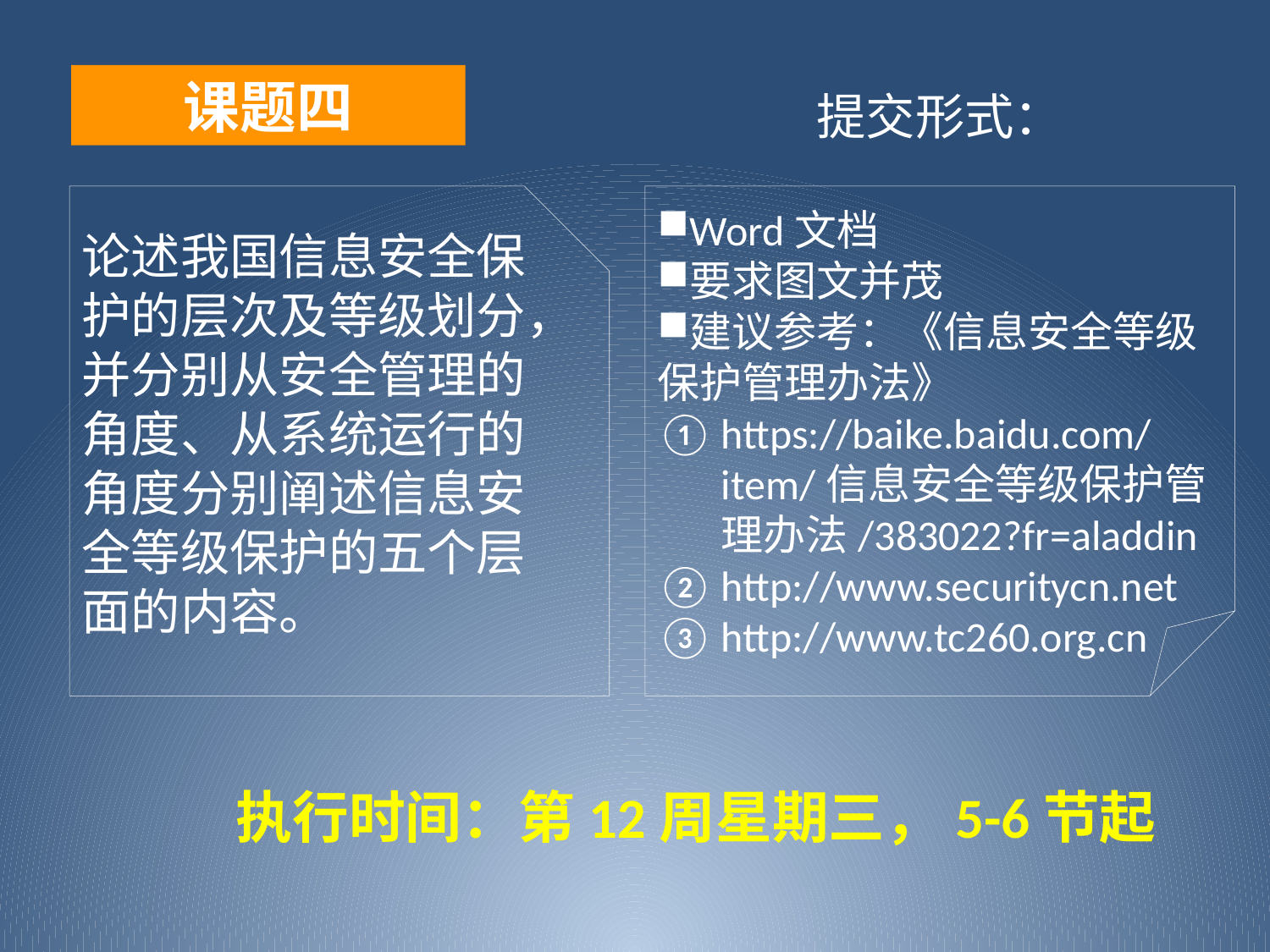

课题四
论述我国信息安全保护的层次及等级划分，并分别从安全管理的角度、从系统运行的角度分别阐述信息安全等级保护的五个层面的内容。

提交形式：

Word文档
要求图文并茂
建议参考：《信息安全等级保护管理办法》
https://baike.baidu.com/item/信息安全等级保护管理办法/383022?fr=aladdin
http://www.securitycn.net
http://www.tc260.org.cn

执行时间：第12周星期三，5-6节起